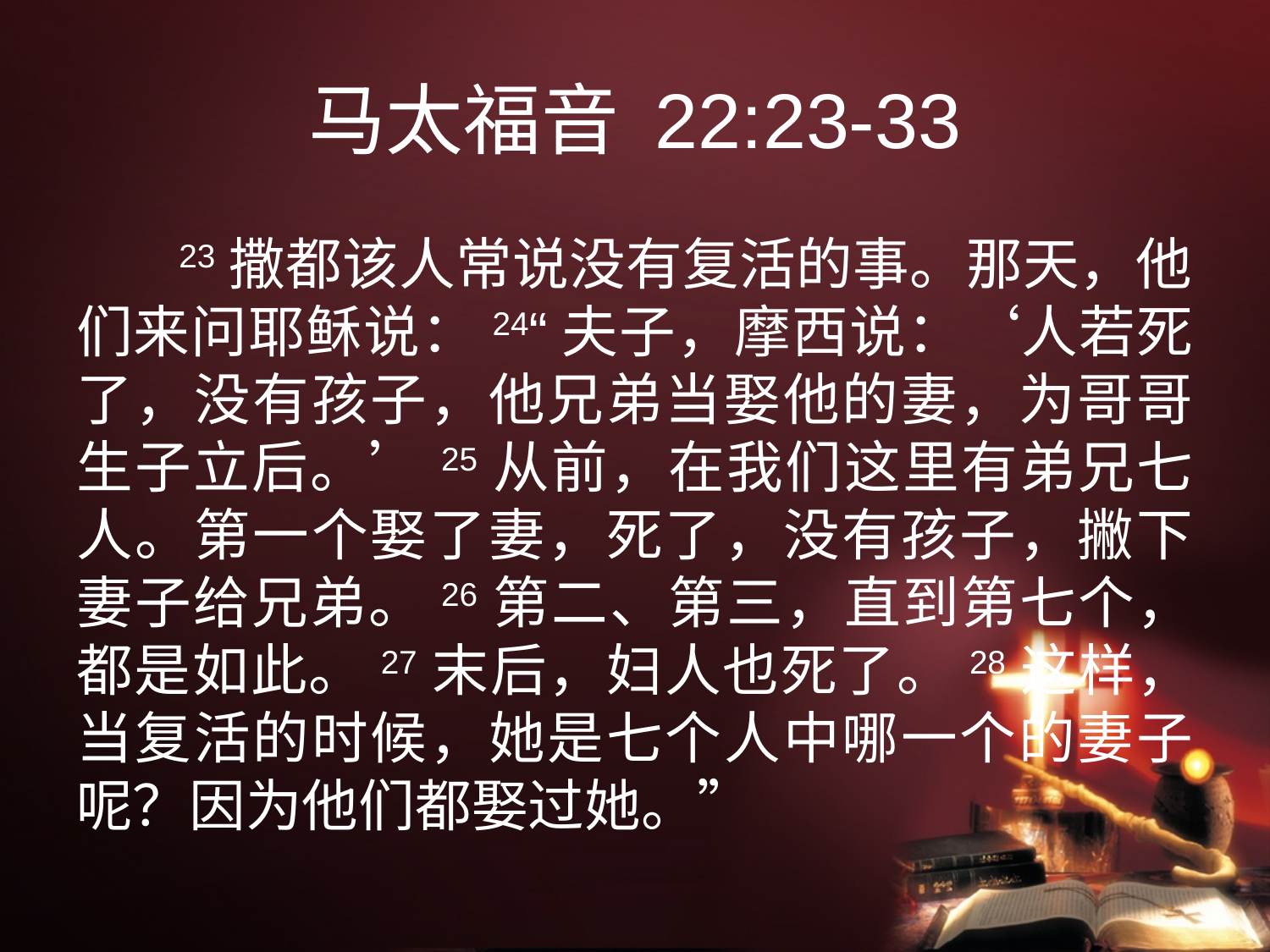

# 马太福音 22:23-33
           23撒都该人常说没有复活的事。那天，他们来问耶稣说：24“夫子，摩西说：‘人若死了，没有孩子，他兄弟当娶他的妻，为哥哥生子立后。’25从前，在我们这里有弟兄七人。第一个娶了妻，死了，没有孩子，撇下妻子给兄弟。26第二、第三，直到第七个，都是如此。27末后，妇人也死了。28这样，当复活的时候，她是七个人中哪一个的妻子呢？因为他们都娶过她。”